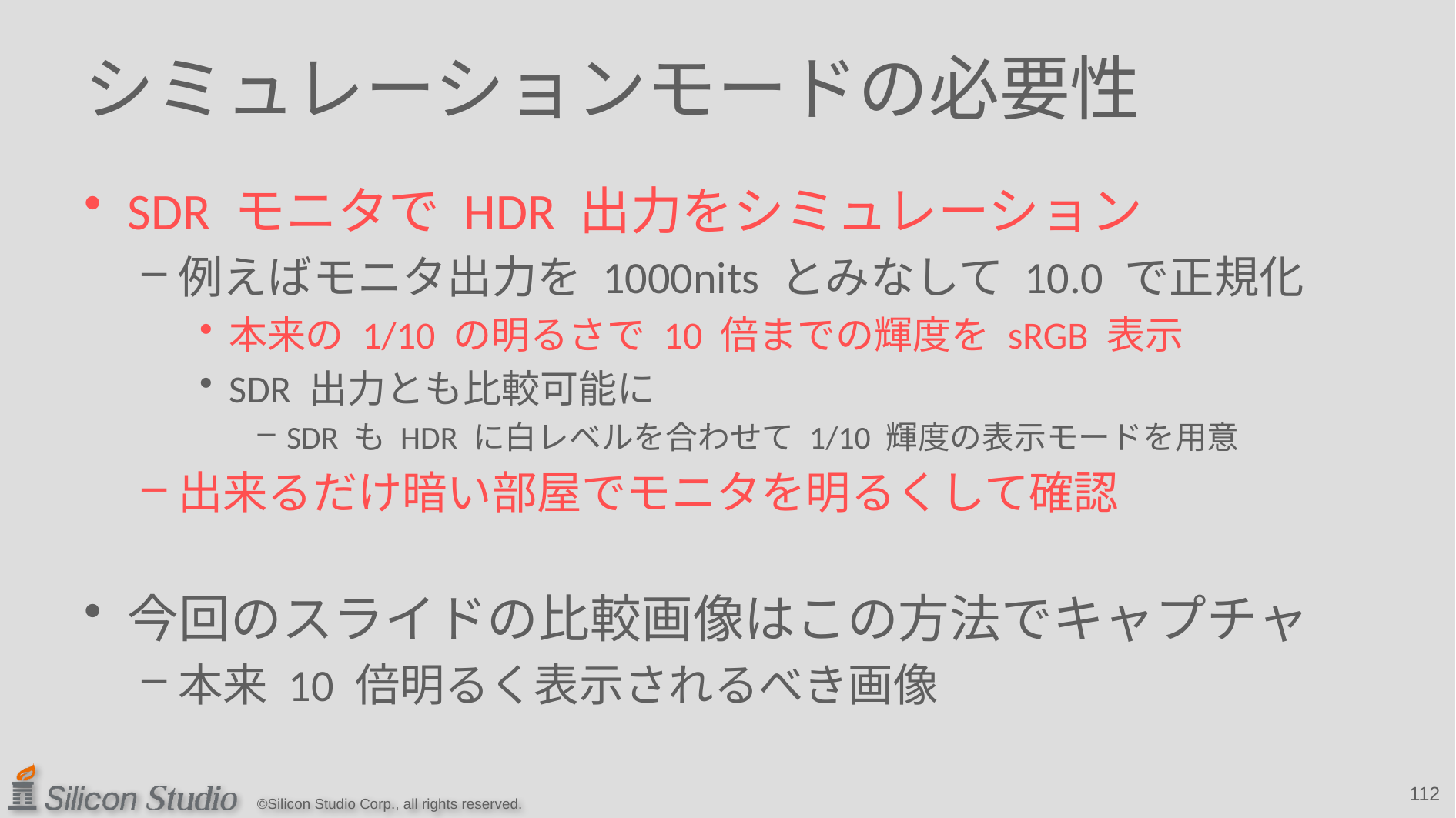

# シミュレーションモードの必要性
SDR モニタで HDR 出力をシミュレーション
例えばモニタ出力を 1000nits とみなして 10.0 で正規化
本来の 1/10 の明るさで 10 倍までの輝度を sRGB 表示
SDR 出力とも比較可能に
SDR も HDR に白レベルを合わせて 1/10 輝度の表示モードを用意
出来るだけ暗い部屋でモニタを明るくして確認

今回のスライドの比較画像はこの方法でキャプチャ
本来 10 倍明るく表示されるべき画像
112